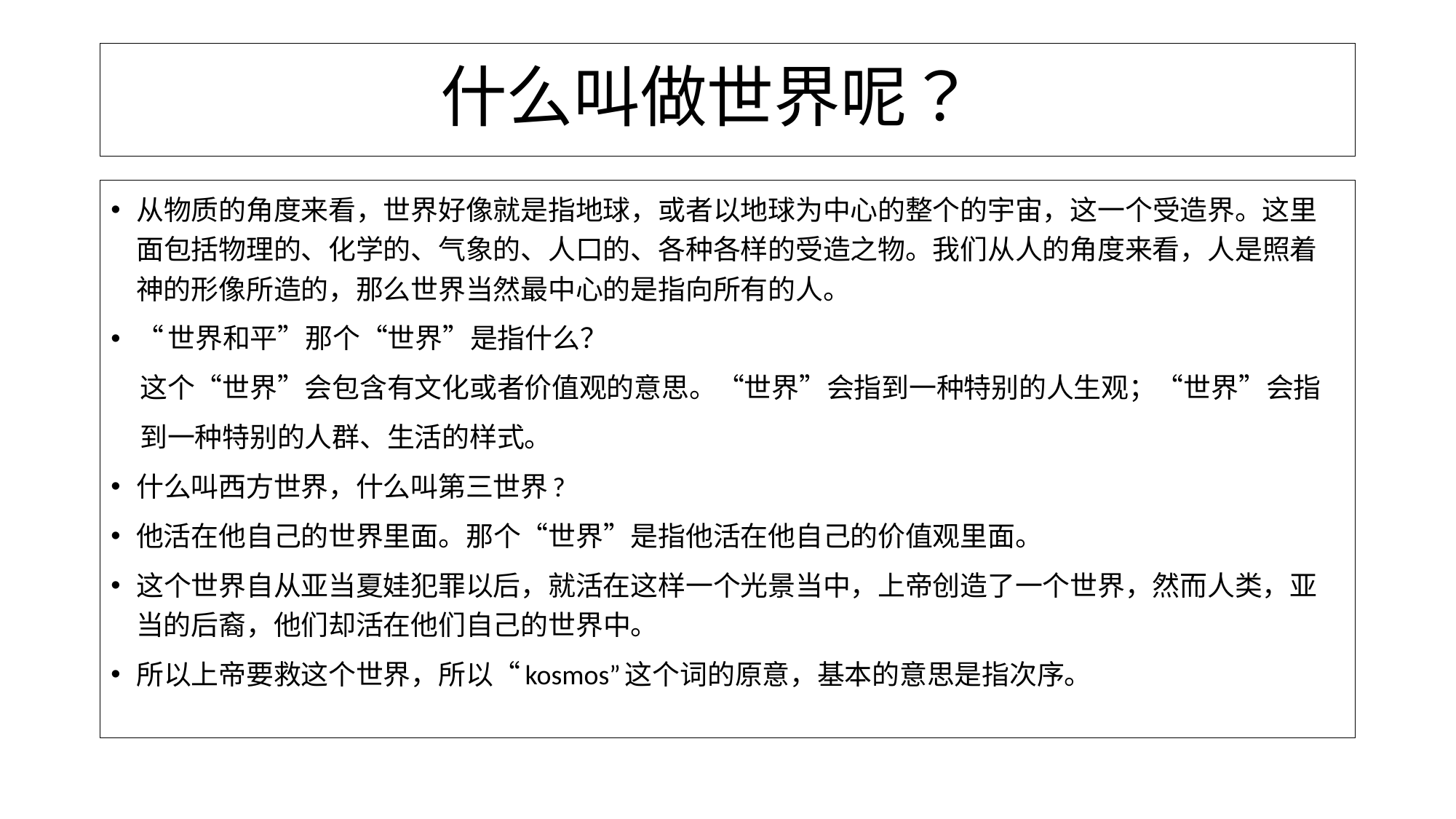

# 什么叫做世界呢？
从物质的角度来看，世界好像就是指地球，或者以地球为中心的整个的宇宙，这一个受造界。这里面包括物理的、化学的、气象的、人口的、各种各样的受造之物。我们从人的角度来看，人是照着神的形像所造的，那么世界当然最中心的是指向所有的人。
“世界和平”那个“世界”是指什么？
    这个“世界”会包含有文化或者价值观的意思。“世界”会指到一种特别的人生观；“世界”会指
    到一种特别的人群、生活的样式。
什么叫西方世界，什么叫第三世界?
他活在他自己的世界里面。那个“世界”是指他活在他自己的价值观里面。
这个世界自从亚当夏娃犯罪以后，就活在这样一个光景当中，上帝创造了一个世界，然而人类，亚当的后裔，他们却活在他们自己的世界中。
所以上帝要救这个世界，所以“kosmos”这个词的原意，基本的意思是指次序。